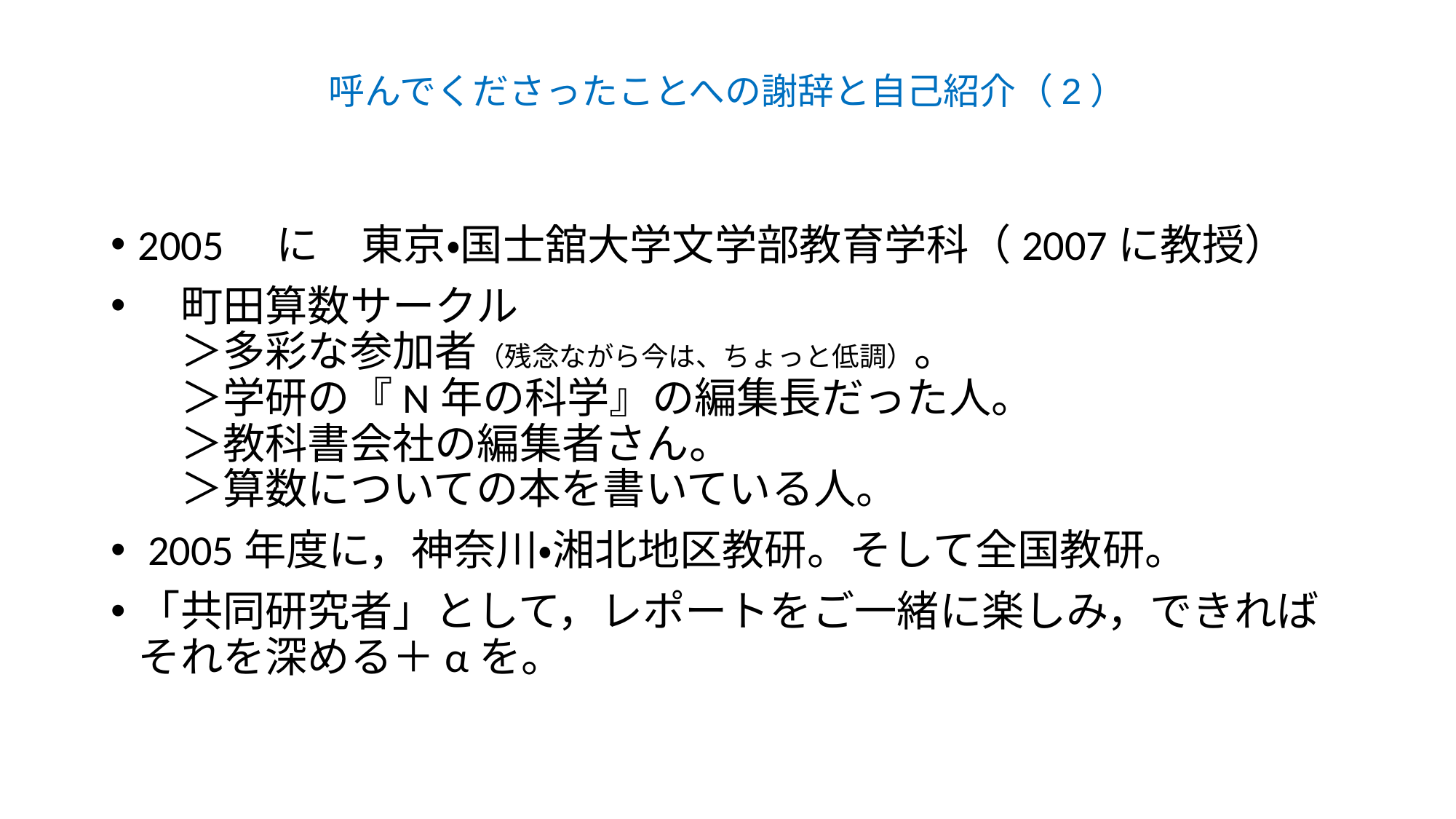

# 呼んでくださったことへの謝辞と自己紹介（2）
2005　に　東京・国士舘大学文学部教育学科（2007に教授）
　町田算数サークル
　＞多彩な参加者（残念ながら今は、ちょっと低調）。
　＞学研の『N年の科学』の編集長だった人。
　＞教科書会社の編集者さん。
　＞算数についての本を書いている人。
 2005年度に，神奈川・湘北地区教研。そして全国教研。
「共同研究者」として，レポートをご一緒に楽しみ，できればそれを深める＋αを。